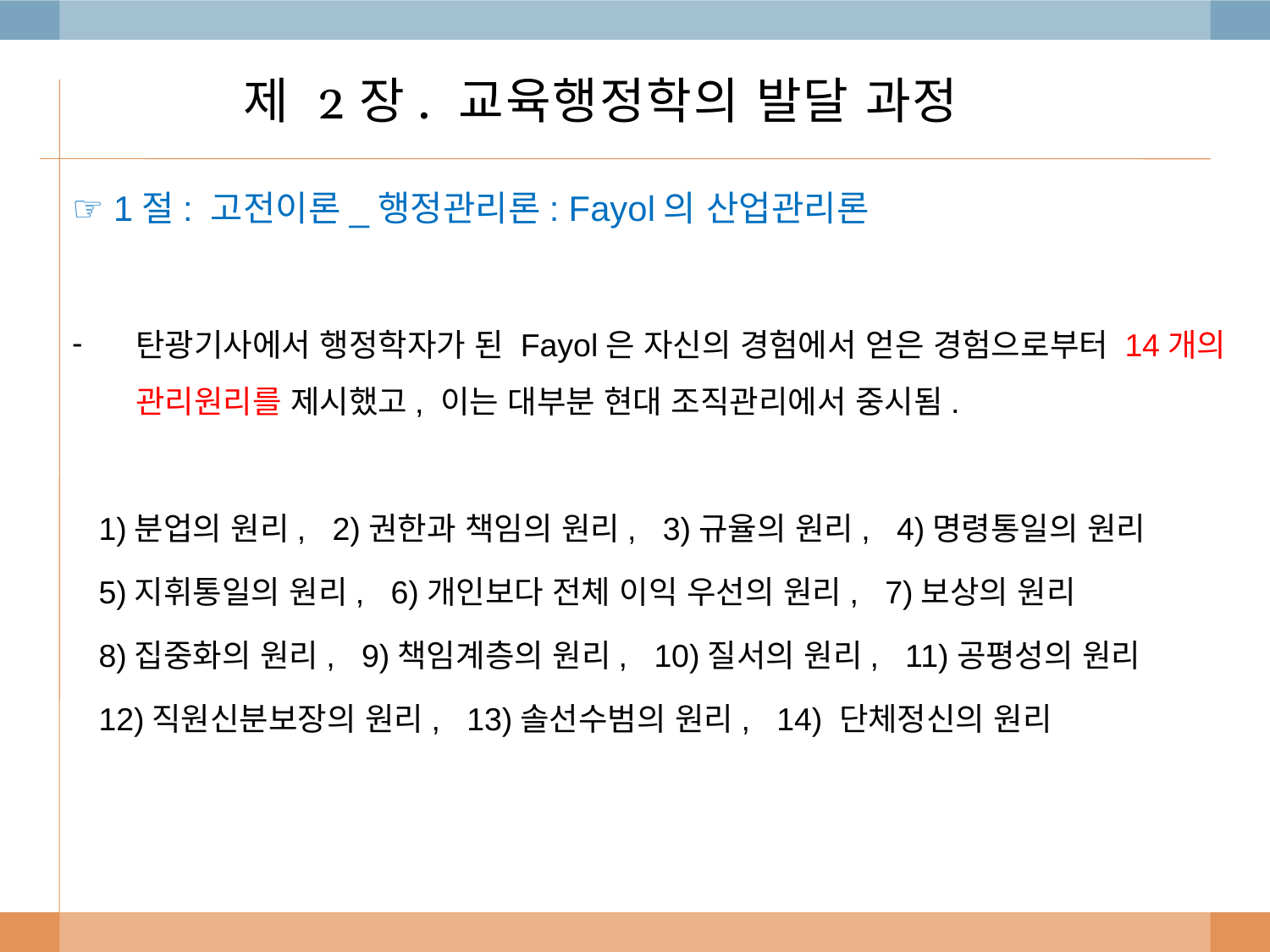

# 제 2장. 교육행정학의 발달 과정
☞ 1절: 고전이론_행정관리론: Fayol의 산업관리론

탄광기사에서 행정학자가 된 Fayol은 자신의 경험에서 얻은 경험으로부터 14개의 관리원리를 제시했고, 이는 대부분 현대 조직관리에서 중시됨.

   1)분업의 원리,   2)권한과 책임의 원리,   3)규율의 원리,   4)명령통일의 원리
   5)지휘통일의 원리,   6)개인보다 전체 이익 우선의 원리,   7)보상의 원리
   8)집중화의 원리,   9)책임계층의 원리,   10)질서의 원리,   11)공평성의 원리
   12)직원신분보장의 원리,   13)솔선수범의 원리,   14) 단체정신의 원리